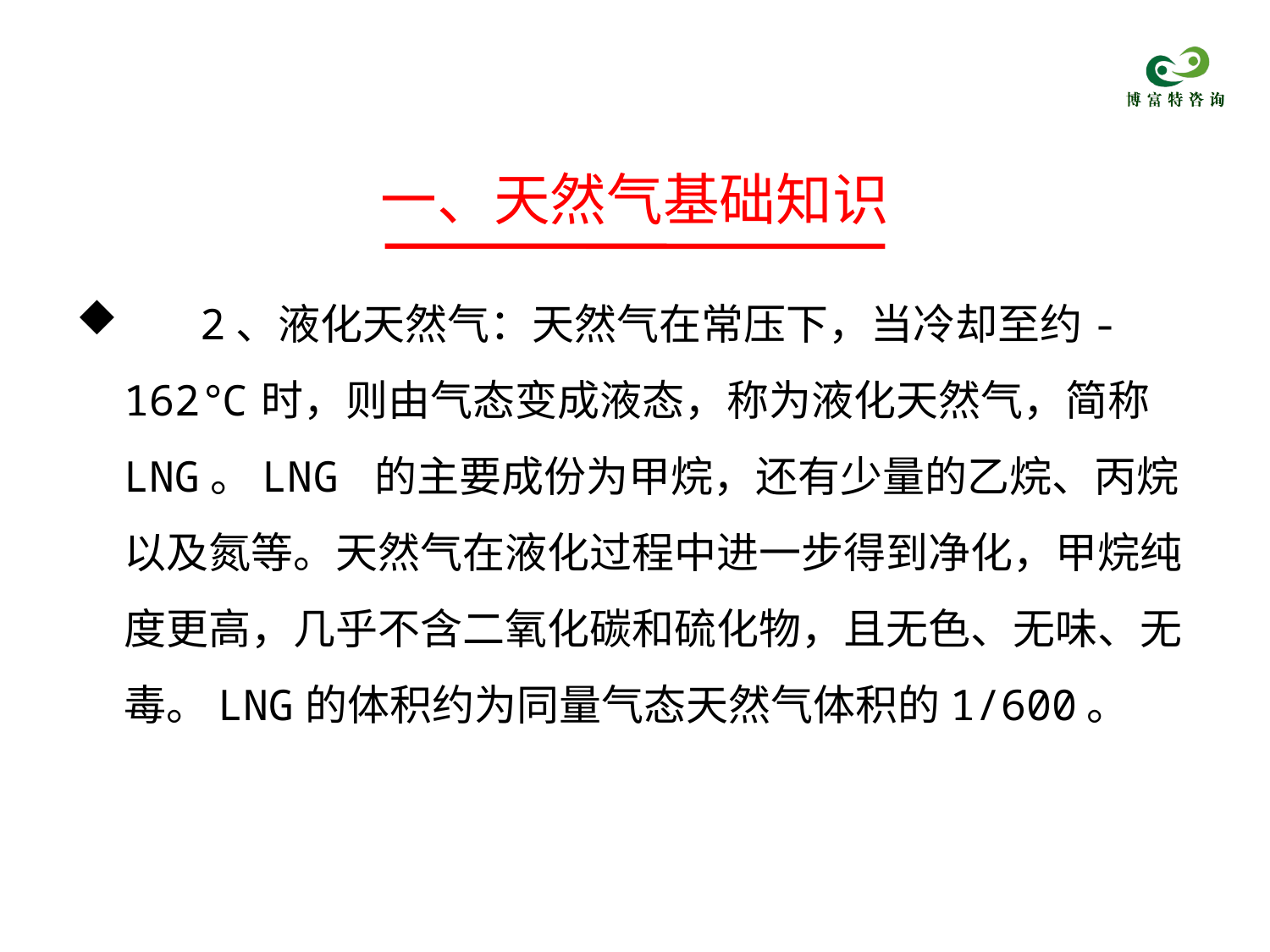

# 一、天然气基础知识

   2、液化天然气：天然气在常压下，当冷却至约-162℃时，则由气态变成液态，称为液化天然气，简称LNG。LNG 的主要成份为甲烷，还有少量的乙烷、丙烷以及氮等。天然气在液化过程中进一步得到净化，甲烷纯度更高，几乎不含二氧化碳和硫化物，且无色、无味、无毒。LNG的体积约为同量气态天然气体积的1/600。